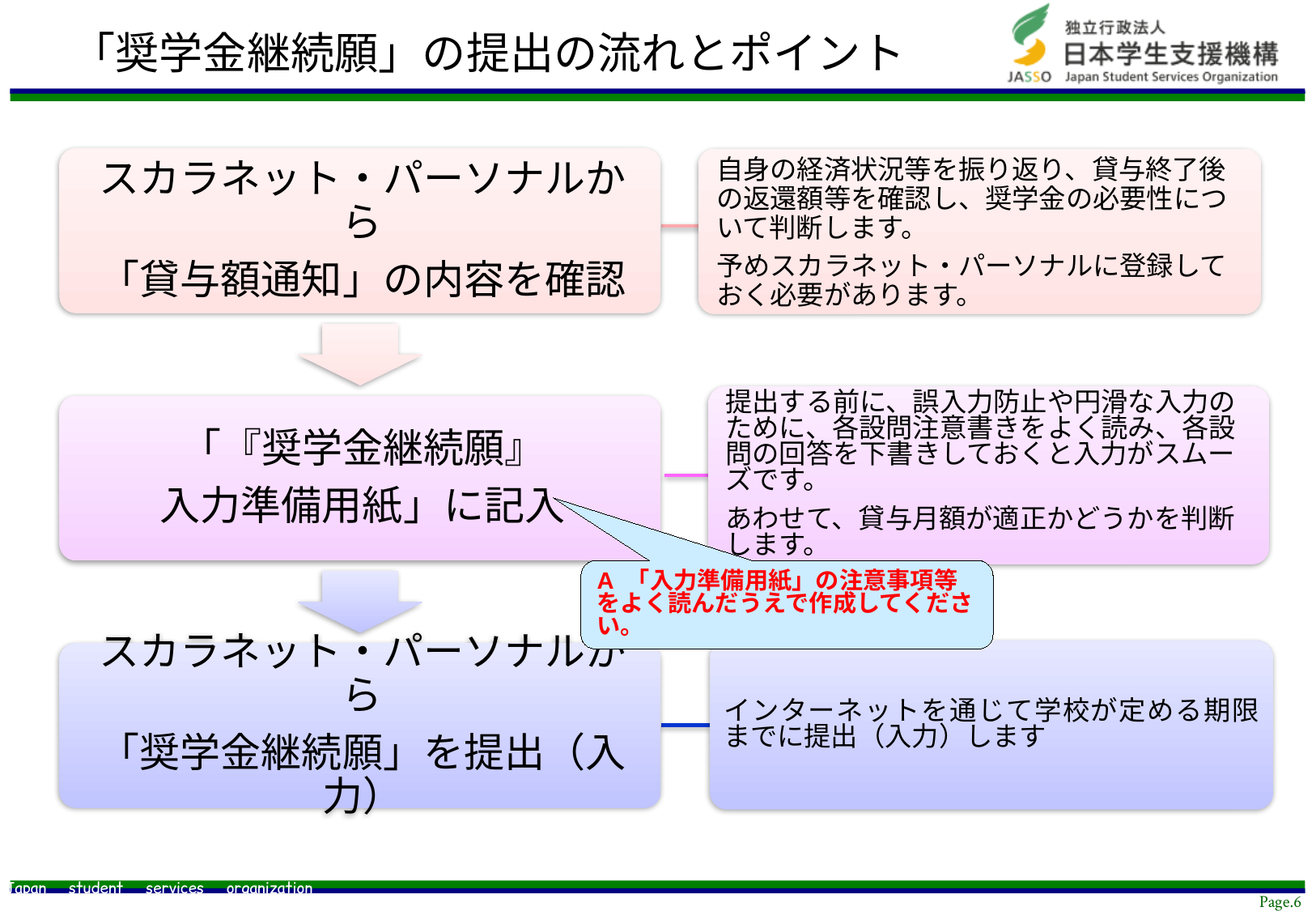

「奨学金継続願」の提出の流れとポイント
スカラネット・パーソナルから
「貸与額通知」の内容を確認

「『奨学金継続願』
入力準備用紙」に記入

スカラネット・パーソナルから
「奨学金継続願」を提出（入力）

自身の経済状況等を振り返り、貸与終了後の返還額等を確認し、奨学金の必要性について判断します。
予めスカラネット・パーソナルに登録しておく必要があります。

提出する前に、誤入力防止や円滑な入力のために、各設問注意書きをよく読み、各設問の回答を下書きしておくと入力がスムーズです。
あわせて、貸与月額が適正かどうかを判断します。

A 「入力準備用紙」の注意事項等をよく読んだうえで作成してください。

インターネットを通じて学校が定める期限までに提出（入力）します